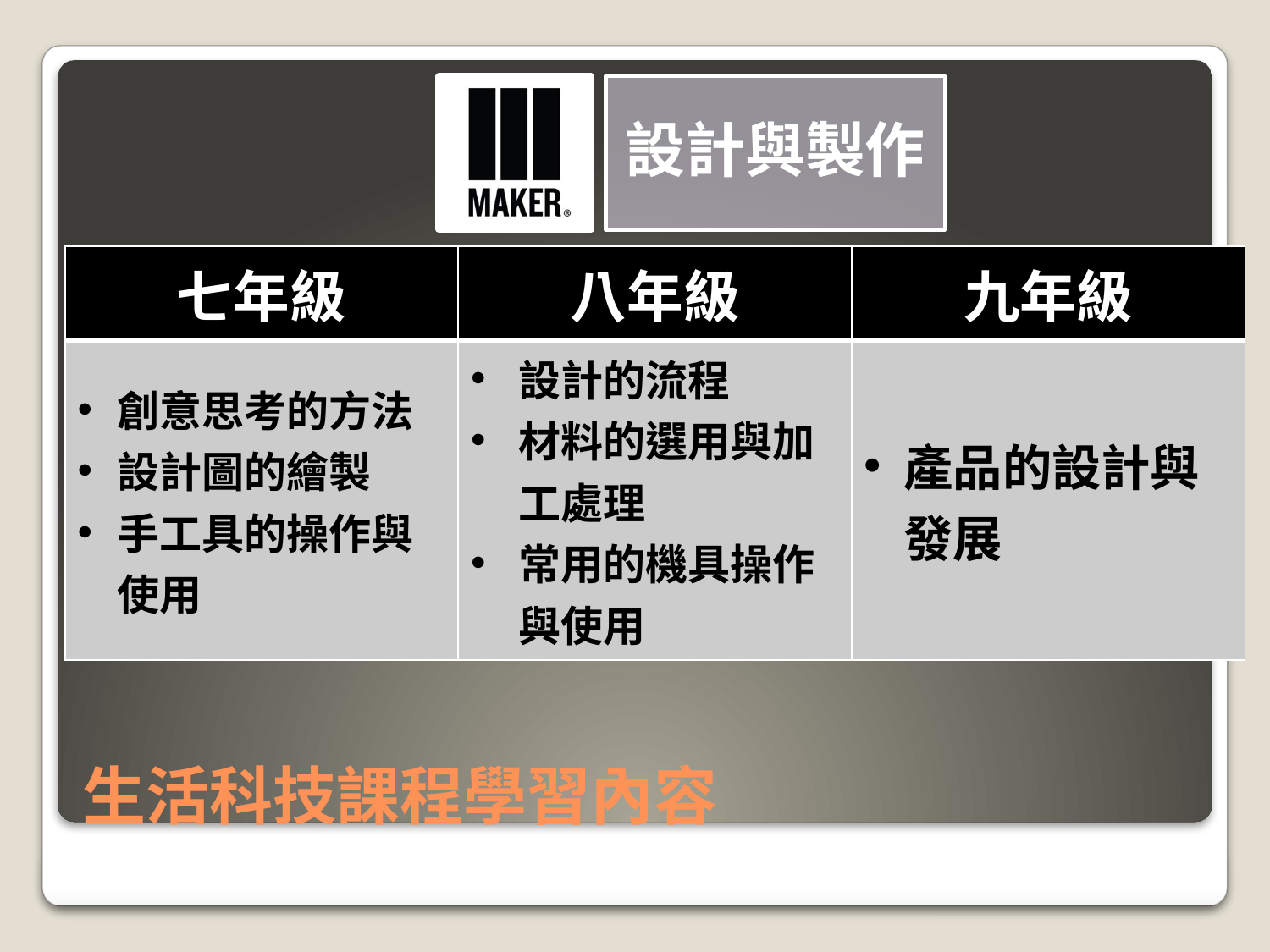

設計與製作
| 七年級 | 八年級 | 九年級 |
| --- | --- | --- |
| 創意思考的方法 設計圖的繪製 手工具的操作與使用 | 設計的流程 材料的選用與加工處理 常用的機具操作與使用 | 產品的設計與發展 |
# 生活科技課程學習內容